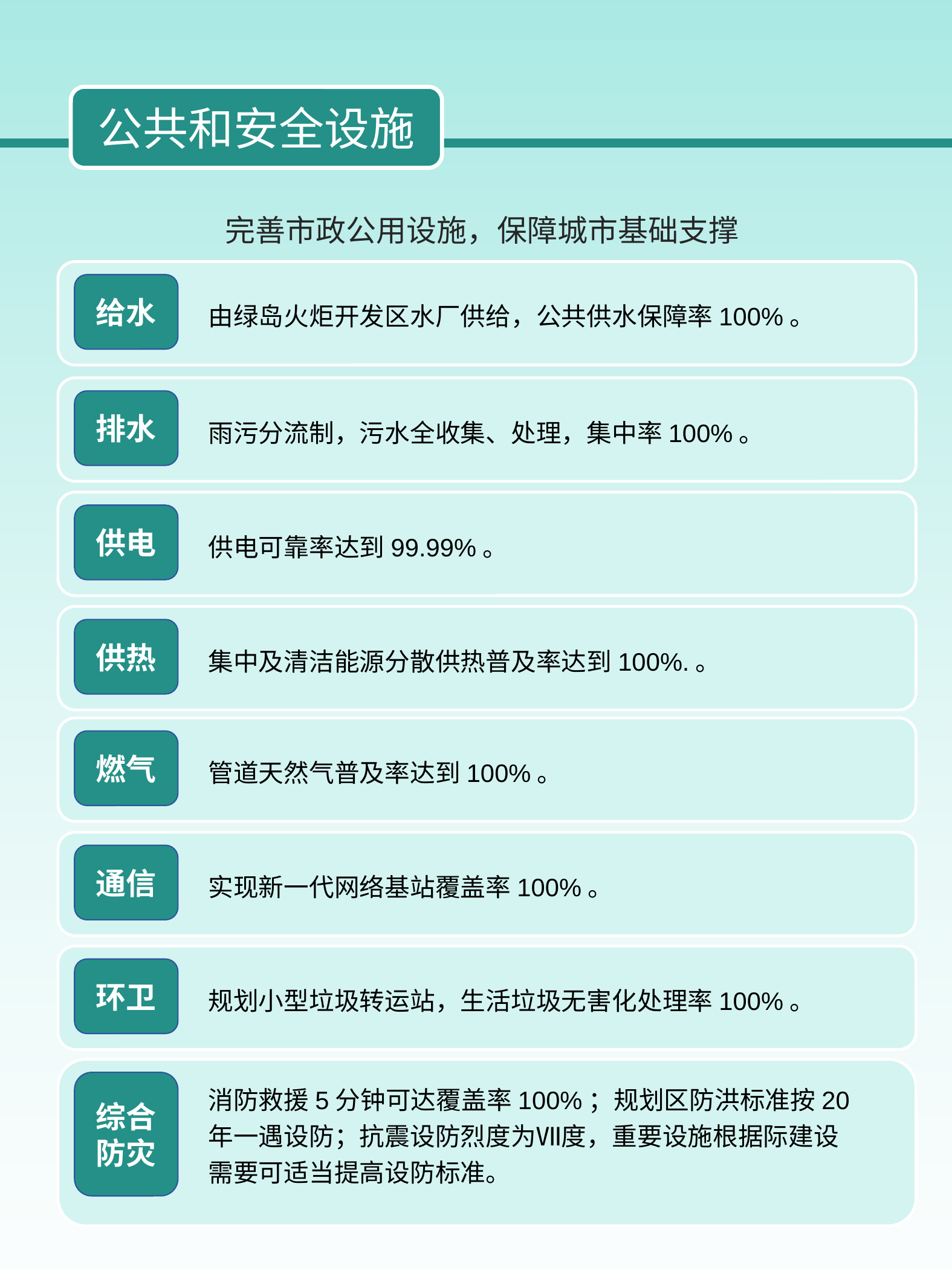

公共和安全设施

# 完善市政公用设施，保障城市基础支撑

给水
由绿岛火炬开发区水厂供给，公共供水保障率100%。

排水
雨污分流制，污水全收集、处理，集中率100%。

供电
供电可靠率达到99.99%。

供热
集中及清洁能源分散供热普及率达到100%.。

燃气
管道天然气普及率达到100%。

通信
实现新一代网络基站覆盖率100%。

环卫
规划小型垃圾转运站，生活垃圾无害化处理率100%。

综合防灾
消防救援5分钟可达覆盖率100%；规划区防洪标准按20 年一遇设防；抗震设防烈度为Ⅶ度，重要设施根据际建设需要可适当提高设防标准。